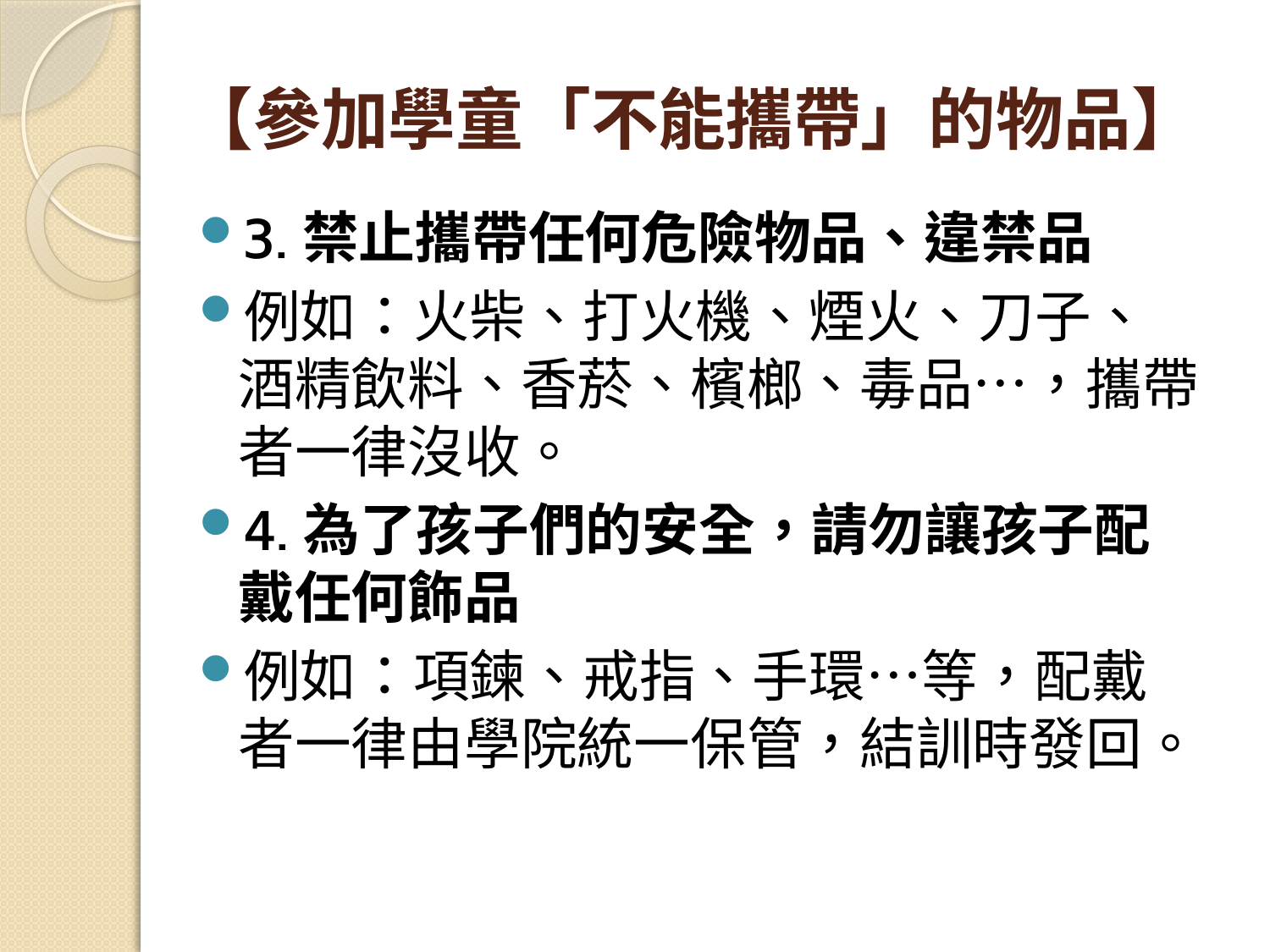

# 【參加學童「不能攜帶」的物品】
3.禁止攜帶任何危險物品、違禁品
例如：火柴、打火機、煙火、刀子、酒精飲料、香菸、檳榔、毒品…，攜帶者一律沒收。
4.為了孩子們的安全，請勿讓孩子配戴任何飾品
例如：項鍊、戒指、手環…等，配戴者一律由學院統一保管，結訓時發回。